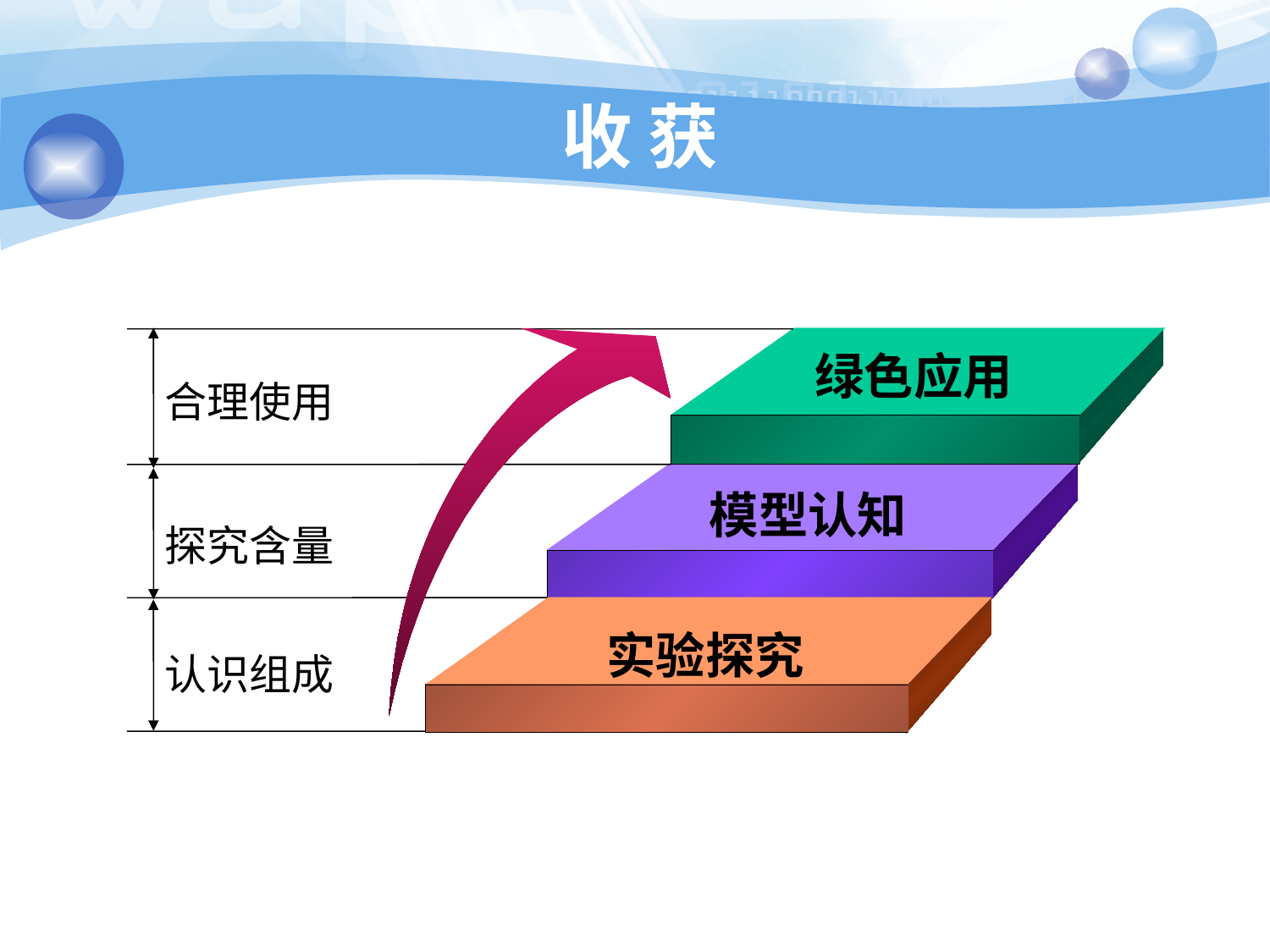

# 收 获

绿色应用
合理使用

模型认知
探究含量

实验探究
认识组成